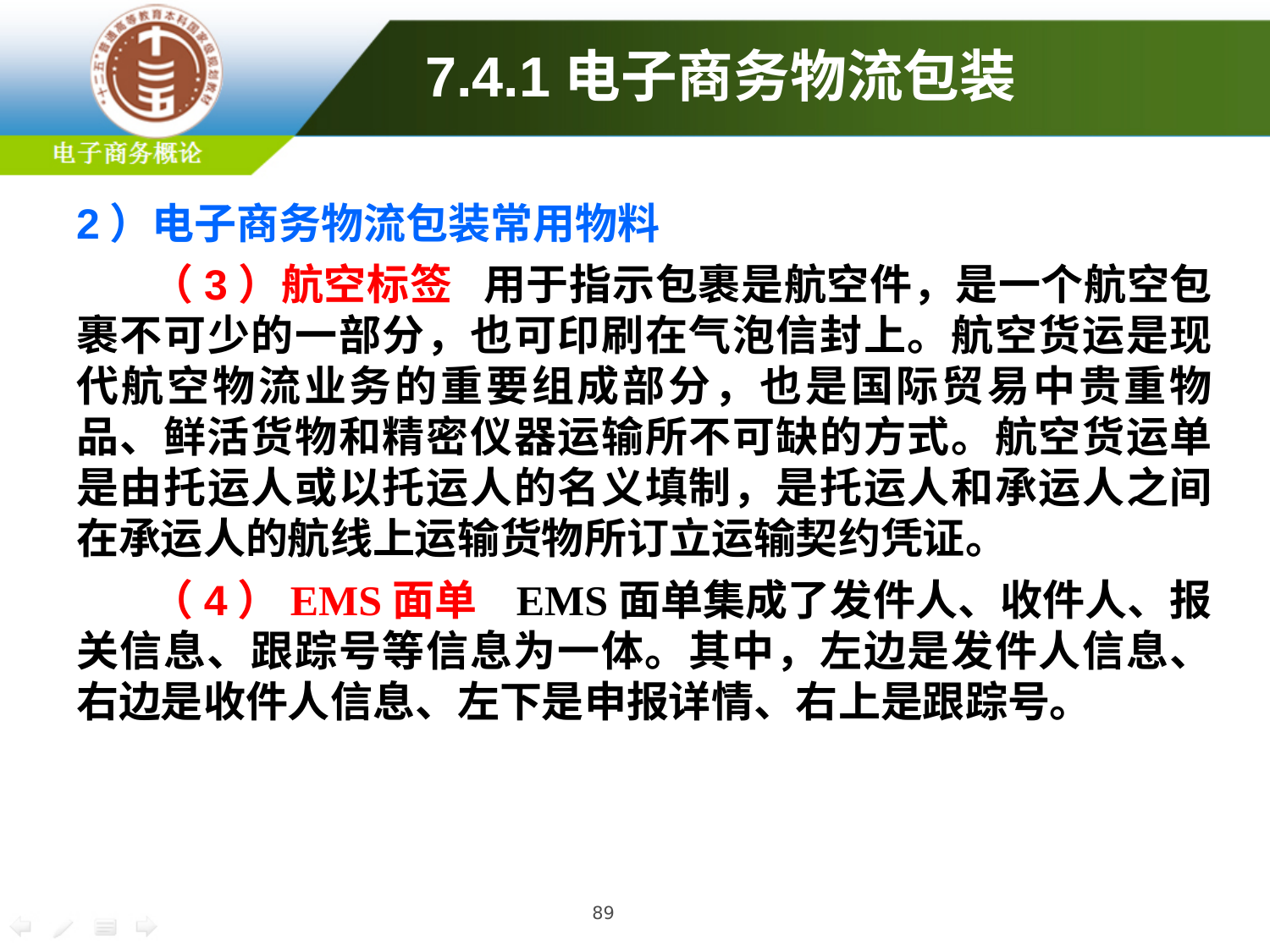

# 7.4.1电子商务物流包装
2）电子商务物流包装常用物料
（3）航空标签   用于指示包裹是航空件，是一个航空包裹不可少的一部分，也可印刷在气泡信封上。航空货运是现代航空物流业务的重要组成部分，也是国际贸易中贵重物品、鲜活货物和精密仪器运输所不可缺的方式。航空货运单是由托运人或以托运人的名义填制，是托运人和承运人之间在承运人的航线上运输货物所订立运输契约凭证。
（4）EMS面单   EMS面单集成了发件人、收件人、报关信息、跟踪号等信息为一体。其中，左边是发件人信息、右边是收件人信息、左下是申报详情、右上是跟踪号。
89